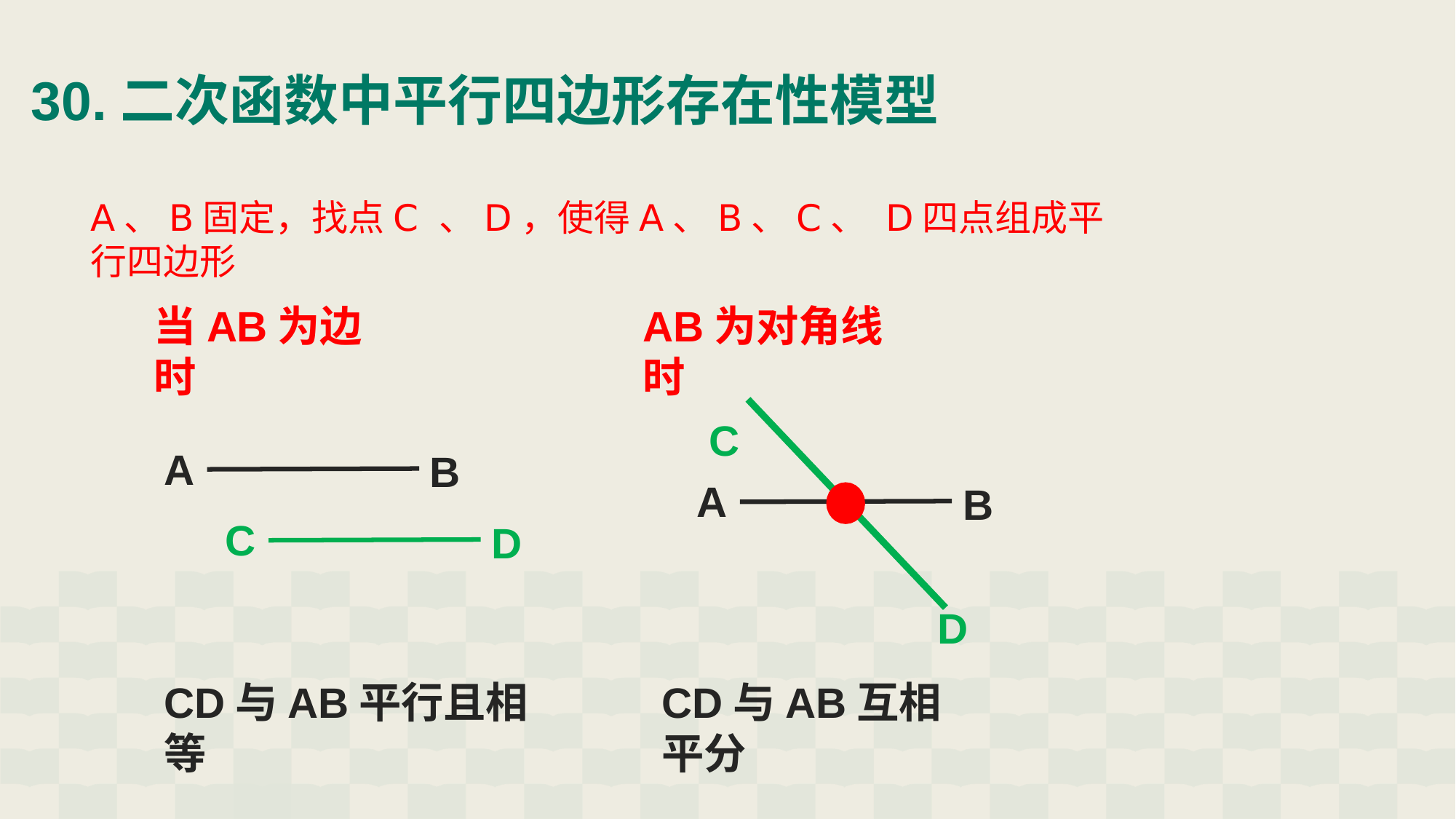

# 30.二次函数中平行四边形存在性模型
A、B固定，找点C 、D，使得A、B、C、 D四点组成平行四边形
AB为对角线时
C
当AB为边时

A
B

A
B

C
D

D
CD与AB互相平分
CD与AB平行且相等